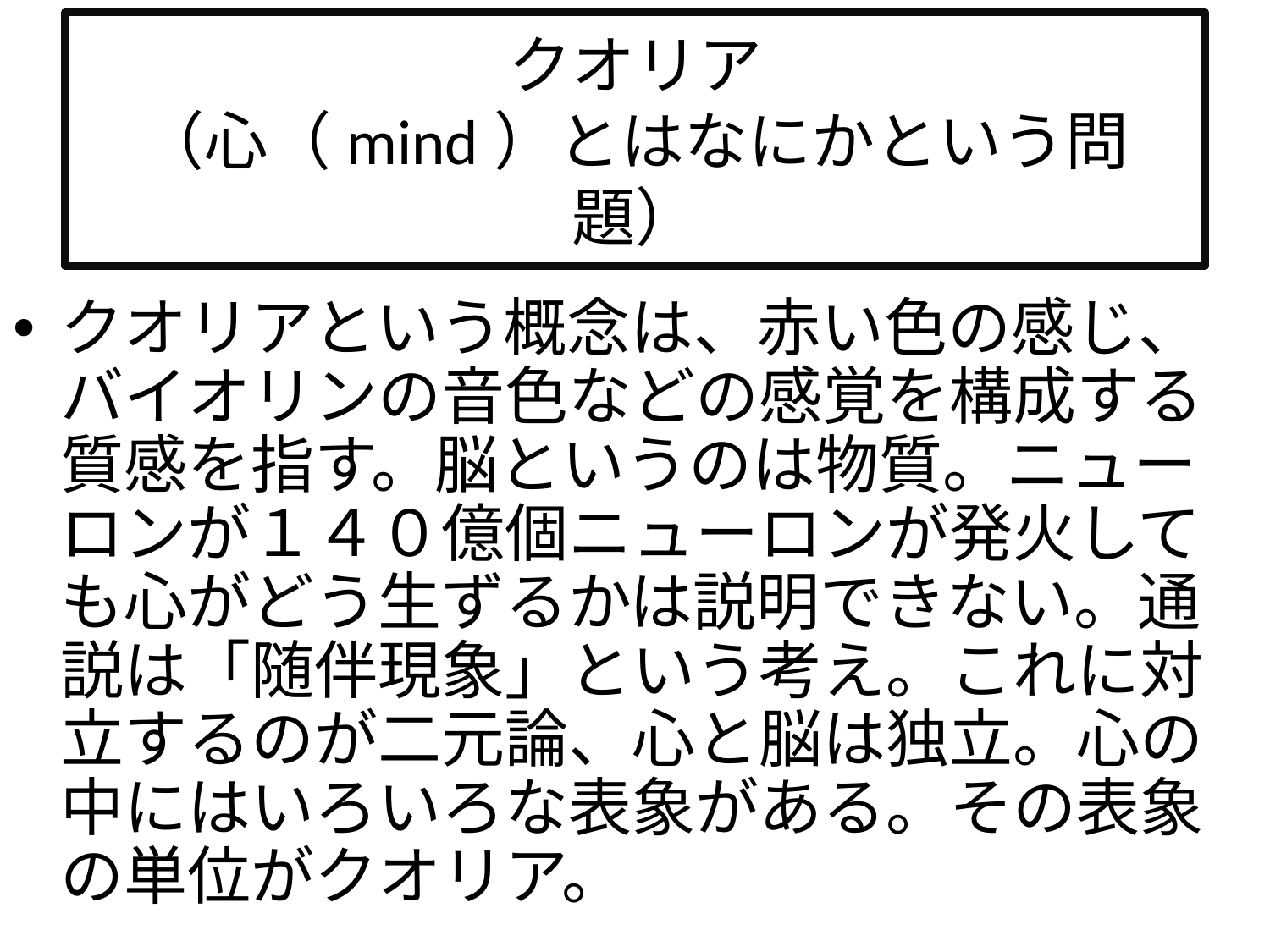

# クオリア （心（mind）とはなにかという問題）
クオリアという概念は、赤い色の感じ、バイオリンの音色などの感覚を構成する質感を指す。脳というのは物質。ニューロンが１４０億個ニューロンが発火しても心がどう生ずるかは説明できない。通説は「随伴現象」という考え。これに対立するのが二元論、心と脳は独立。心の中にはいろいろな表象がある。その表象の単位がクオリア。